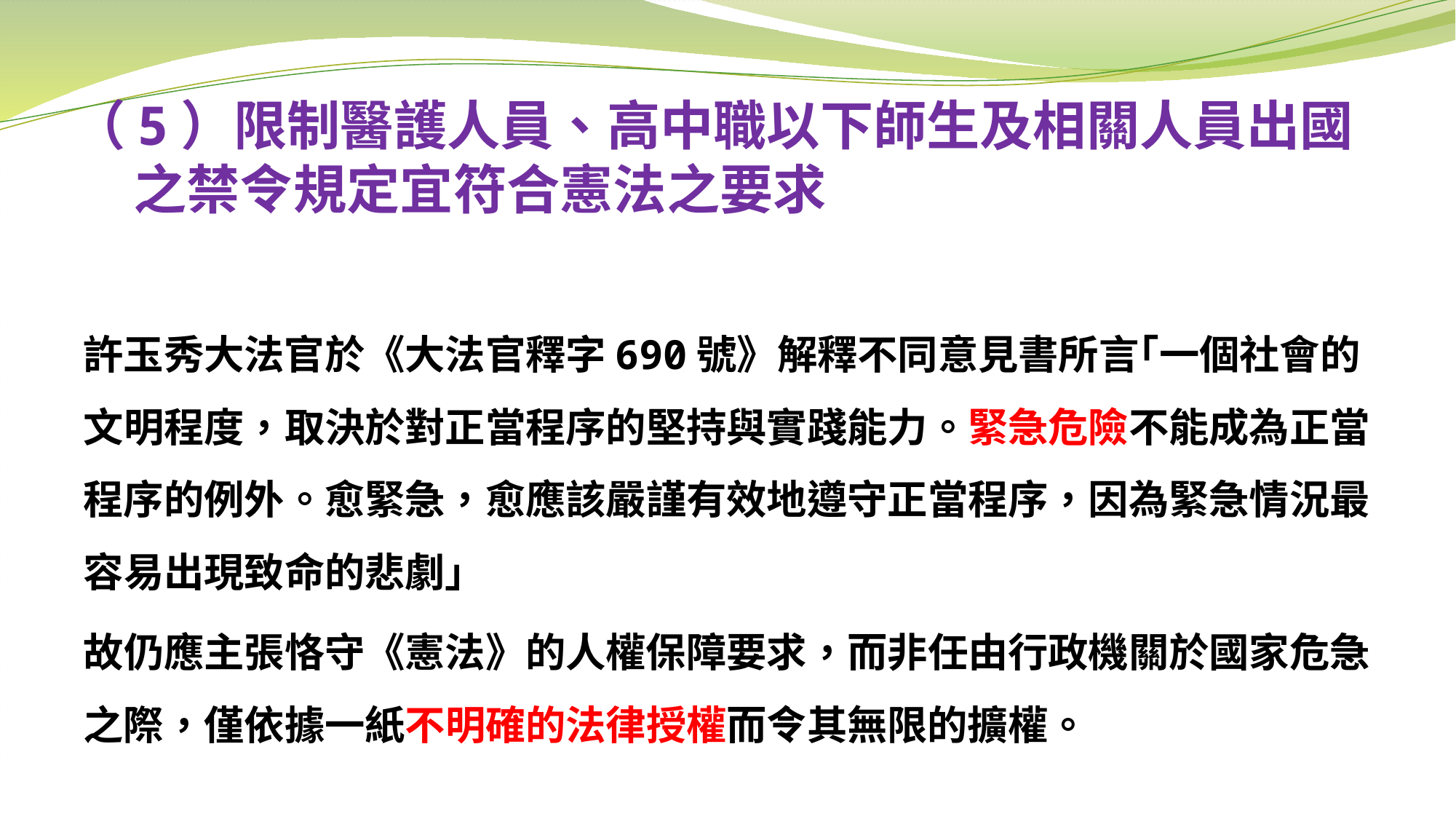

# （5）限制醫護人員、高中職以下師生及相關人員出國 之禁令規定宜符合憲法之要求
許玉秀大法官於《大法官釋字690號》解釋不同意見書所言｢一個社會的文明程度，取決於對正當程序的堅持與實踐能力。緊急危險不能成為正當程序的例外。愈緊急，愈應該嚴謹有效地遵守正當程序，因為緊急情況最容易出現致命的悲劇」
故仍應主張恪守《憲法》的人權保障要求，而非任由行政機關於國家危急之際，僅依據一紙不明確的法律授權而令其無限的擴權。